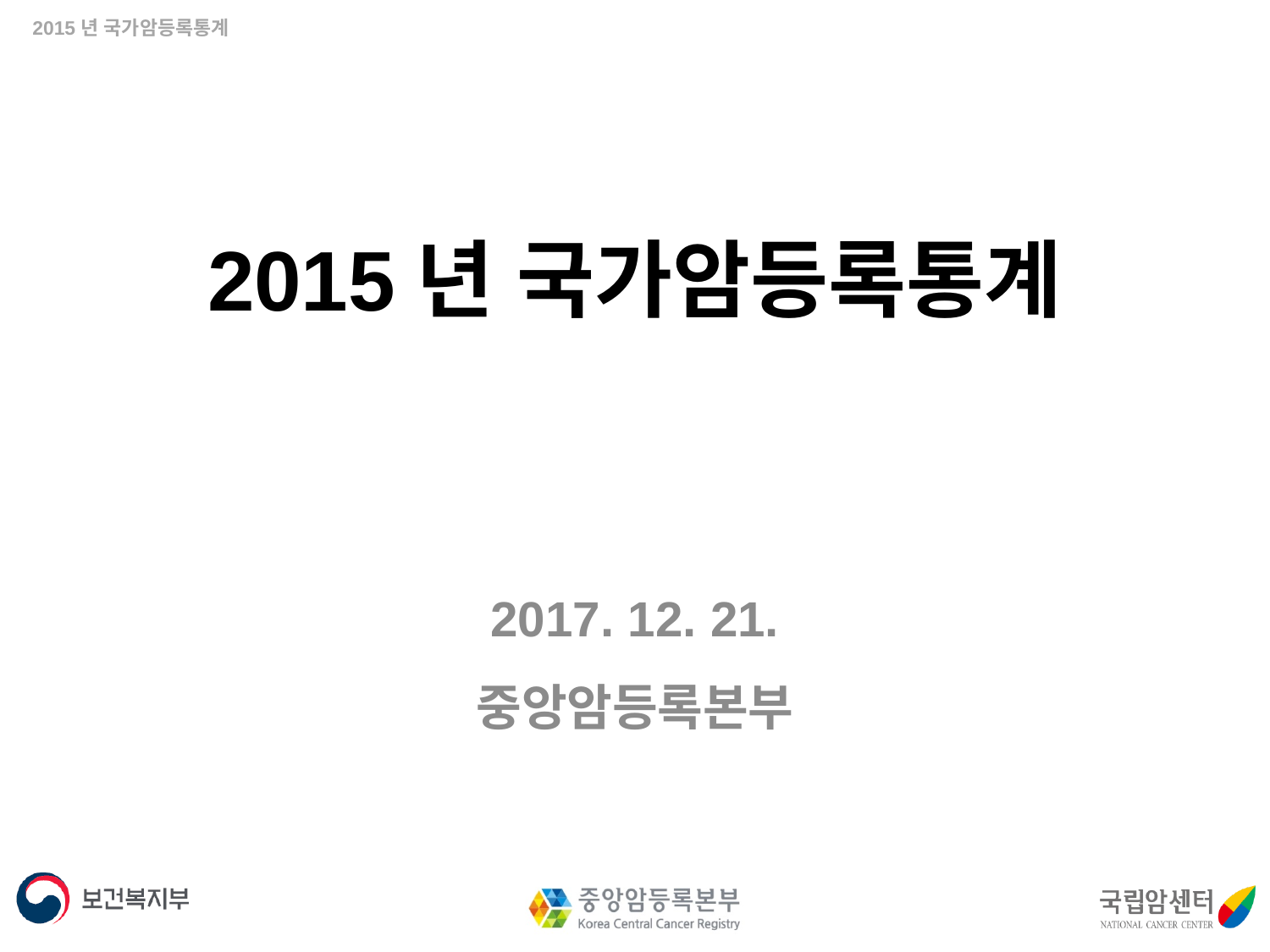

# 2015년 국가암등록통계
2017. 12. 21.

중앙암등록본부